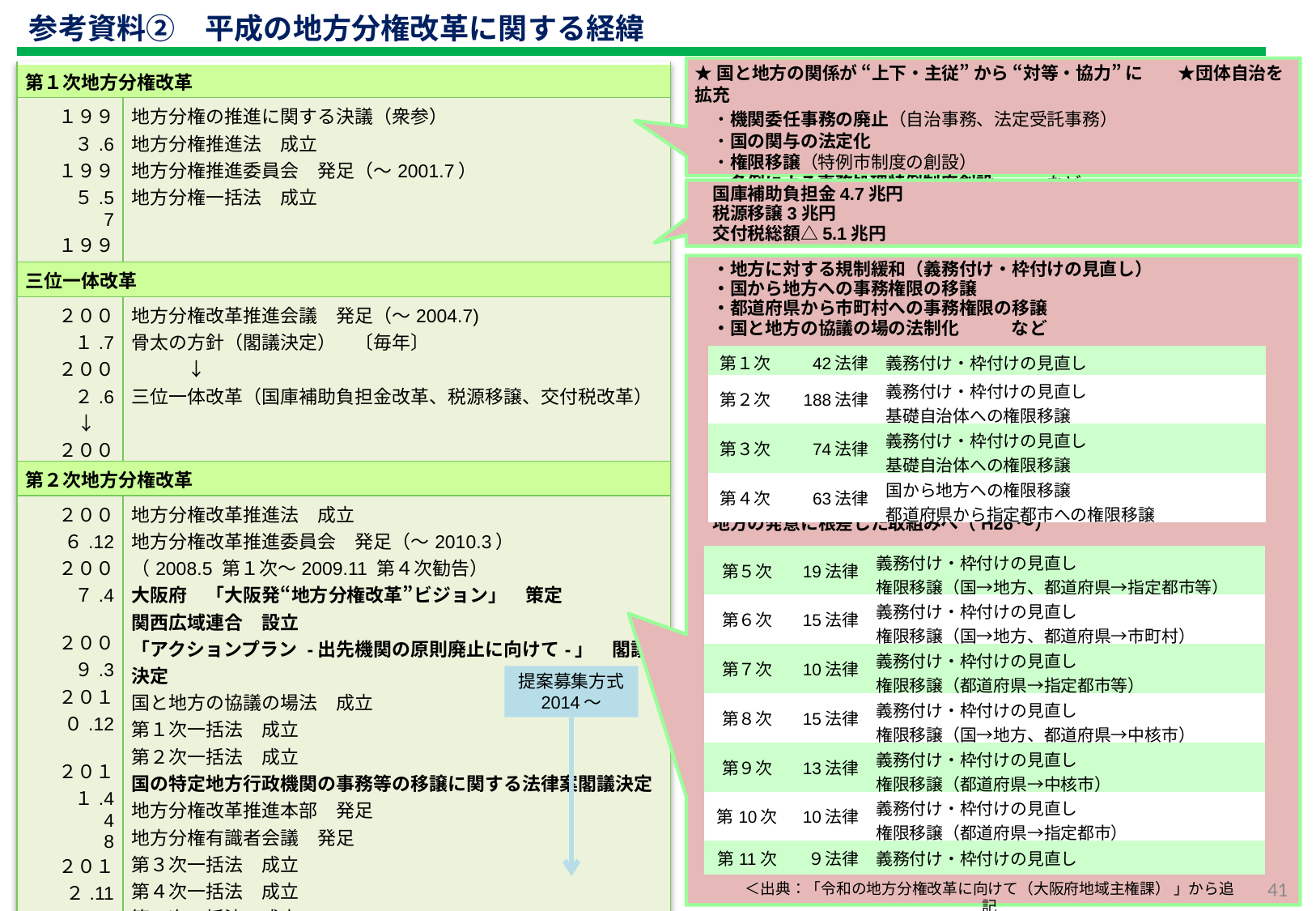

参考資料②　平成の地方分権改革に関する経緯
★国と地方の関係が “上下・主従” から “対等・協力” に　　★団体自治を拡充
　・機関委任事務の廃止（自治事務、法定受託事務）
　・国の関与の法定化
　・権限移譲（特例市制度の創設）
　・条例による事務処理特例制度創設　　　など
| 第１次地方分権改革 |  |
| --- | --- |
| １９９３.6 １９９５.5 7 １９９９.7 | 地方分権の推進に関する決議（衆参） 地方分権推進法　成立 地方分権推進委員会　発足（～2001.7） 地方分権一括法　成立 |
| 三位一体改革 |  |
| ２００１.7 ２００２.6 　↓ ２００５.6 | 地方分権改革推進会議　発足（～2004.7) 骨太の方針（閣議決定）　〔毎年〕 　　　↓ 三位一体改革（国庫補助負担金改革、税源移譲、交付税改革） |
| 第２次地方分権改革 |  |
| ２００６.12 ２００７.4 ２００９.3 ２０１０.12 ２０１１.4 4 8 ２０１２.11 ２０１３.3 4 6 ２０１４.5 ２０１５.6 ２０１６.5 ２０１７.3 4 ２０１８.6 ２０１９.5 ２０２０.5 ２０２１.5 | 地方分権改革推進法　成立 地方分権改革推進委員会　発足（～2010.3） （2008.5 第１次～2009.11 第４次勧告） 大阪府　「大阪発“地方分権改革”ビジョン」　策定 関西広域連合　設立 「アクションプラン -出先機関の原則廃止に向けて-」　閣議決定 国と地方の協議の場法　成立 第１次一括法　成立 第２次一括法　成立 国の特定地方行政機関の事務等の移譲に関する法律案閣議決定 地方分権改革推進本部　発足 地方分権有識者会議　発足 第３次一括法　成立 第４次一括法　成立 第５次一括法　成立 第６次一括法　成立 大阪府　「大阪発“地方分権改革”ビジョン」　改訂 第７次一括法　成立 第８次一括法　成立 第９次一括法　成立 第10次一括法　成立 第11次一括法　成立 |
　国庫補助負担金4.7兆円
　税源移譲3兆円
　交付税総額△5.1兆円
　・地方に対する規制緩和（義務付け・枠付けの見直し）
　・国から地方への事務権限の移譲
　・都道府県から市町村への事務権限の移譲
　・国と地方の協議の場の法制化　　　など

　地方の発意に根差した取組みへ（H26～）
| 第１次 | 42法律 | 義務付け・枠付けの見直し |
| --- | --- | --- |
| 第２次 | 188法律 | 義務付け・枠付けの見直し 基礎自治体への権限移譲 |
| 第３次 | 74法律 | 義務付け・枠付けの見直し 基礎自治体への権限移譲 |
| 第４次 | 63法律 | 国から地方への権限移譲 都道府県から指定都市への権限移譲 |
| 第５次 | 19法律 | 義務付け・枠付けの見直し 権限移譲（国→地方、都道府県→指定都市等） |
| --- | --- | --- |
| 第６次 | 15法律 | 義務付け・枠付けの見直し 権限移譲（国→地方、都道府県→市町村） |
| 第７次 | 10法律 | 義務付け・枠付けの見直し 権限移譲（都道府県→指定都市等） |
| 第８次 | 15法律 | 義務付け・枠付けの見直し 権限移譲（国→地方、都道府県→中核市） |
| 第９次 | 13法律 | 義務付け・枠付けの見直し 権限移譲（都道府県→中核市） |
| 第10次 | 10法律 | 義務付け・枠付けの見直し 権限移譲（都道府県→指定都市） |
| 第11次 | ９法律 | 義務付け・枠付けの見直し |
提案募集方式
2014～
41
＜出典：「令和の地方分権改革に向けて（大阪府地域主権課） 」から追記